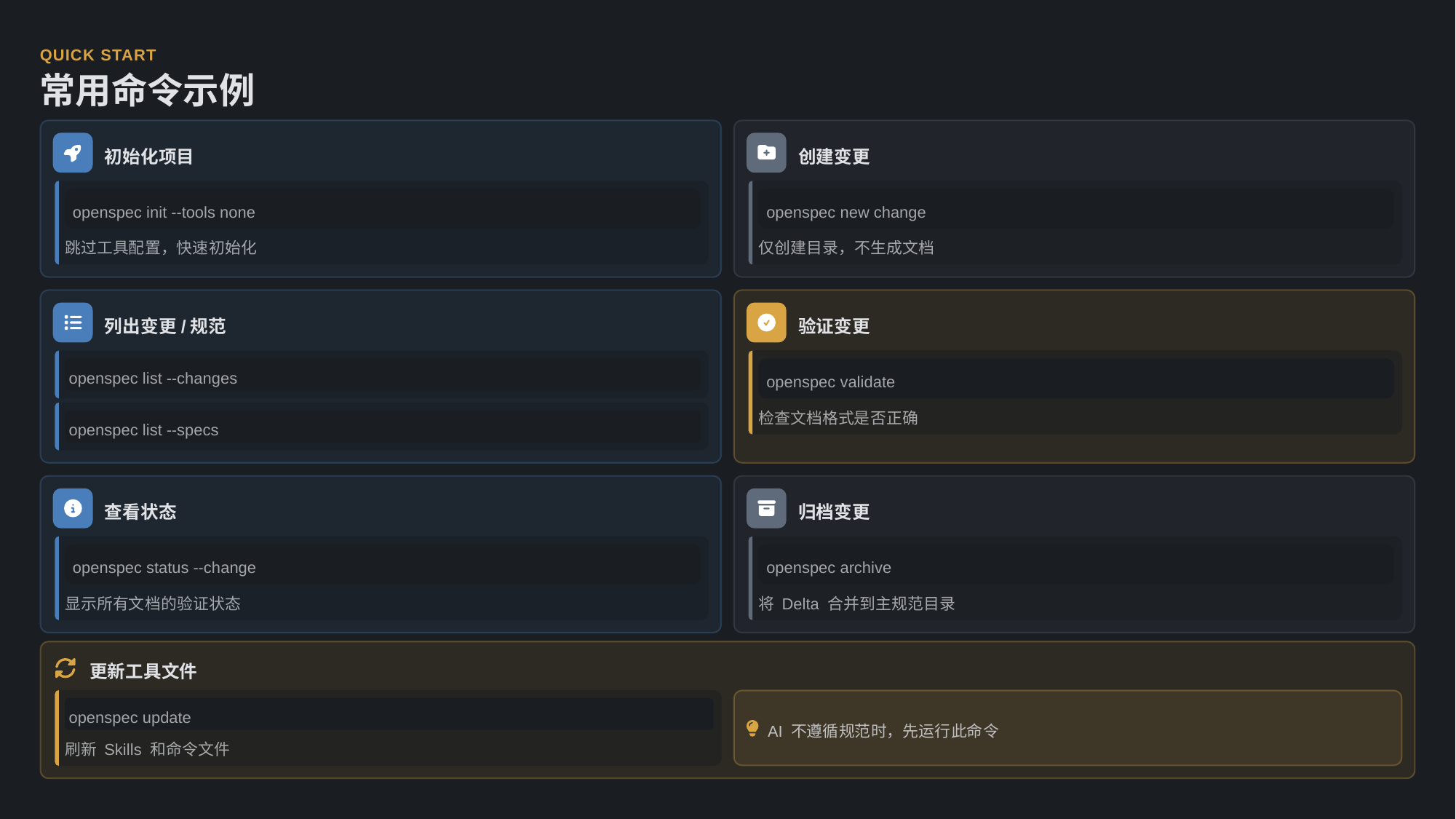

QUICK START
常用命令示例

初始化项目
创建变更

openspec init --tools none

openspec new change
跳过工具配置，快速初始化
仅创建目录，不生成文档

列出变更/规范
验证变更

openspec list --changes

openspec validate

检查文档格式是否正确

openspec list --specs

查看状态
归档变更

openspec status --change

openspec archive
显示所有文档的验证状态
将 Delta 合并到主规范目录

更新工具文件

openspec update
AI 不遵循规范时，先运行此命令

刷新 Skills 和命令文件